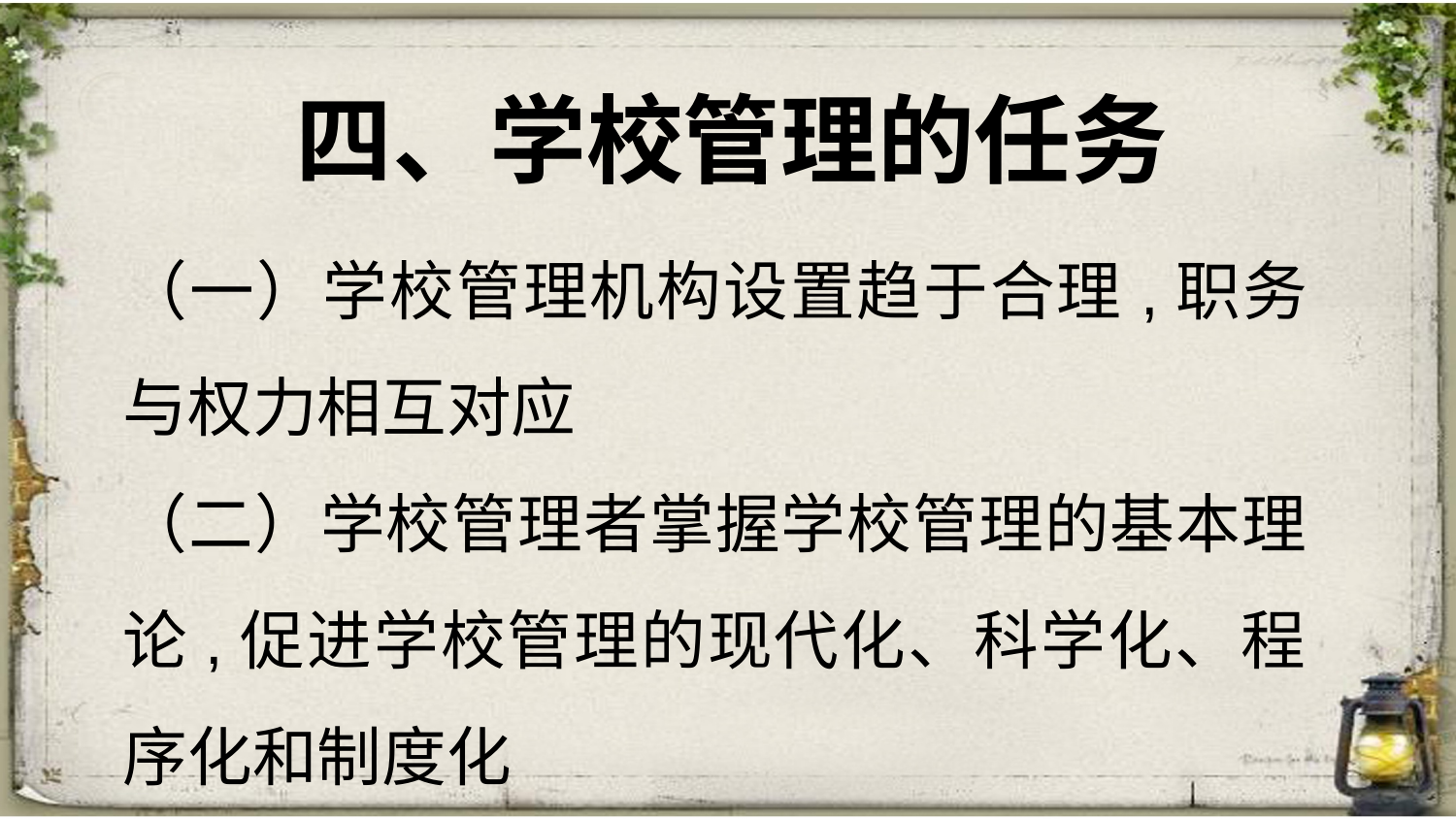

四、学校管理的任务
（一）学校管理机构设置趋于合理,职务与权力相互对应
（二）学校管理者掌握学校管理的基本理论,促进学校管理的现代化、科学化、程序化和制度化